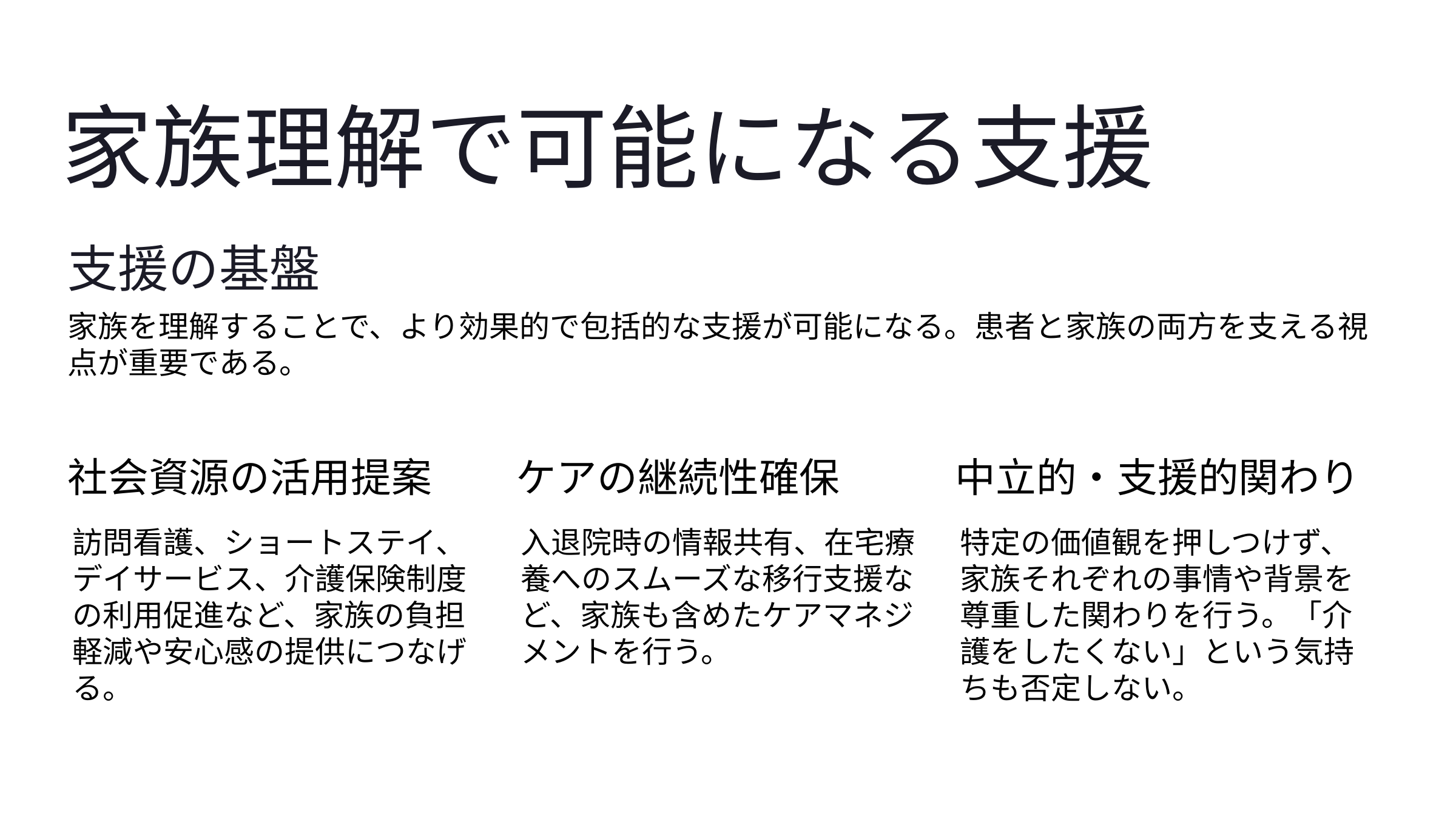

家族理解で可能になる支援
支援の基盤
家族を理解することで、より効果的で包括的な支援が可能になる。患者と家族の両方を支える視点が重要である。
社会資源の活用提案
ケアの継続性確保
中立的・支援的関わり
訪問看護、ショートステイ、デイサービス、介護保険制度の利用促進など、家族の負担軽減や安心感の提供につなげる。
入退院時の情報共有、在宅療養へのスムーズな移行支援など、家族も含めたケアマネジメントを行う。
特定の価値観を押しつけず、家族それぞれの事情や背景を尊重した関わりを行う。「介護をしたくない」という気持ちも否定しない。